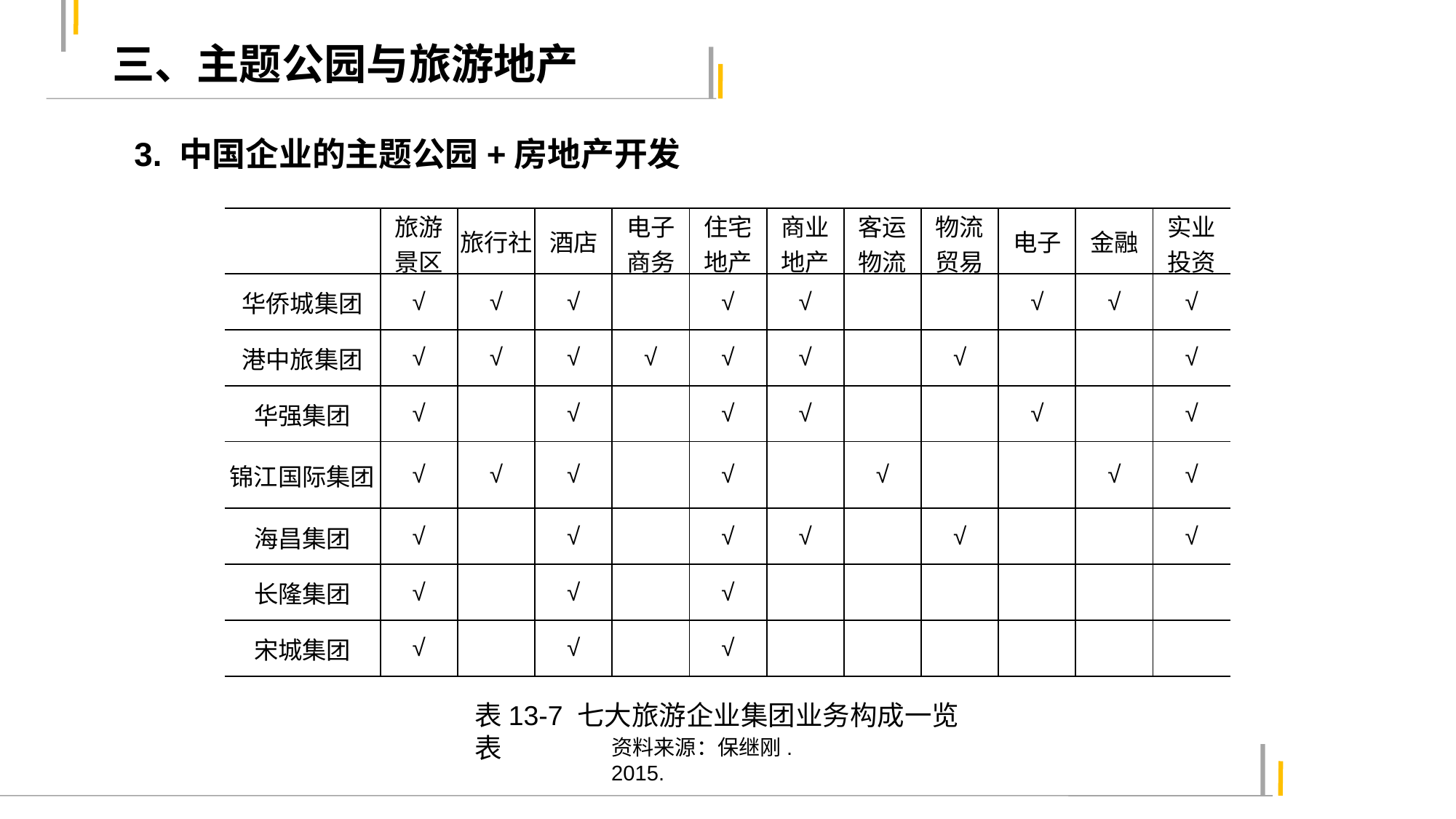

三、主题公园与旅游地产

3. 中国企业的主题公园+房地产开发
|  | 旅游 景区 | 旅行社 | 酒店 | 电子 商务 | 住宅 地产 | 商业 地产 | 客运 物流 | 物流 贸易 | 电子 | 金融 | 实业 投资 |
| --- | --- | --- | --- | --- | --- | --- | --- | --- | --- | --- | --- |
| 华侨城集团 | √ | √ | √ |  | √ | √ |  |  | √ | √ | √ |
| 港中旅集团 | √ | √ | √ | √ | √ | √ |  | √ |  |  | √ |
| 华强集团 | √ |  | √ |  | √ | √ |  |  | √ |  | √ |
| 锦江国际集团 | √ | √ | √ |  | √ |  | √ |  |  | √ | √ |
| 海昌集团 | √ |  | √ |  | √ | √ |  | √ |  |  | √ |
| 长隆集团 | √ |  | √ |  | √ |  |  |  |  |  |  |
| 宋城集团 | √ |  | √ |  | √ |  |  |  |  |  |  |
表13-7 七大旅游企业集团业务构成一览表
资料来源：保继刚. 2015.